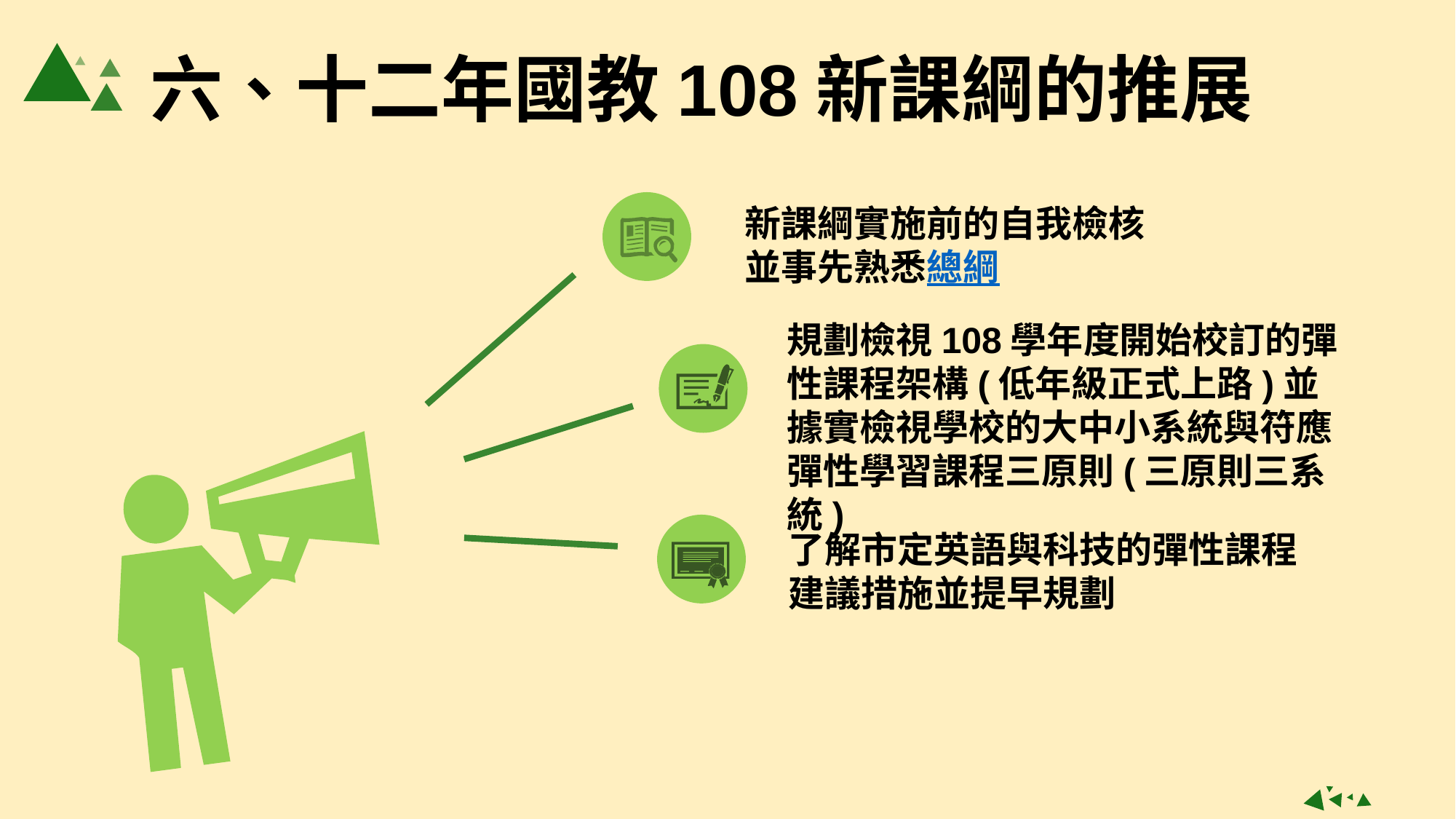

六、十二年國教108新課綱的推展

新課綱實施前的自我檢核
並事先熟悉總綱
規劃檢視108學年度開始校訂的彈性課程架構(低年級正式上路)並據實檢視學校的大中小系統與符應彈性學習課程三原則(三原則三系統)

了解市定英語與科技的彈性課程建議措施並提早規劃